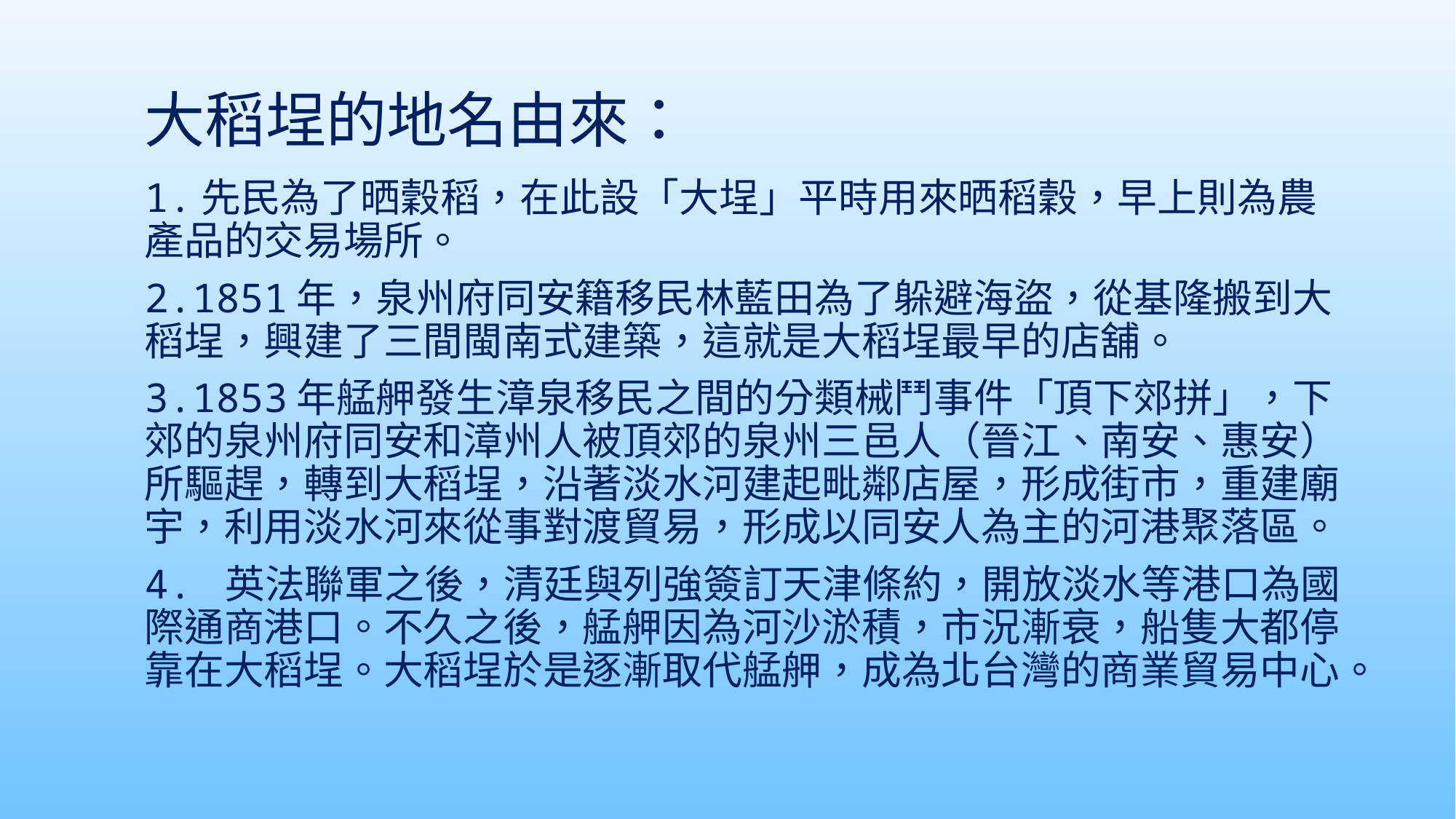

# 大稻埕的地名由來：
1.先民為了晒穀稻，在此設「大埕」平時用來晒稻穀，早上則為農產品的交易場所。
2.1851年，泉州府同安籍移民林藍田為了躲避海盜，從基隆搬到大稻埕，興建了三間閩南式建築，這就是大稻埕最早的店舖。
3.1853年艋舺發生漳泉移民之間的分類械鬥事件「頂下郊拼」，下郊的泉州府同安和漳州人被頂郊的泉州三邑人（晉江、南安、惠安）所驅趕，轉到大稻埕，沿著淡水河建起毗鄰店屋，形成街市，重建廟宇，利用淡水河來從事對渡貿易，形成以同安人為主的河港聚落區。
4. 英法聯軍之後，清廷與列強簽訂天津條約，開放淡水等港口為國際通商港口。不久之後，艋舺因為河沙淤積，市況漸衰，船隻大都停靠在大稻埕。大稻埕於是逐漸取代艋舺，成為北台灣的商業貿易中心。